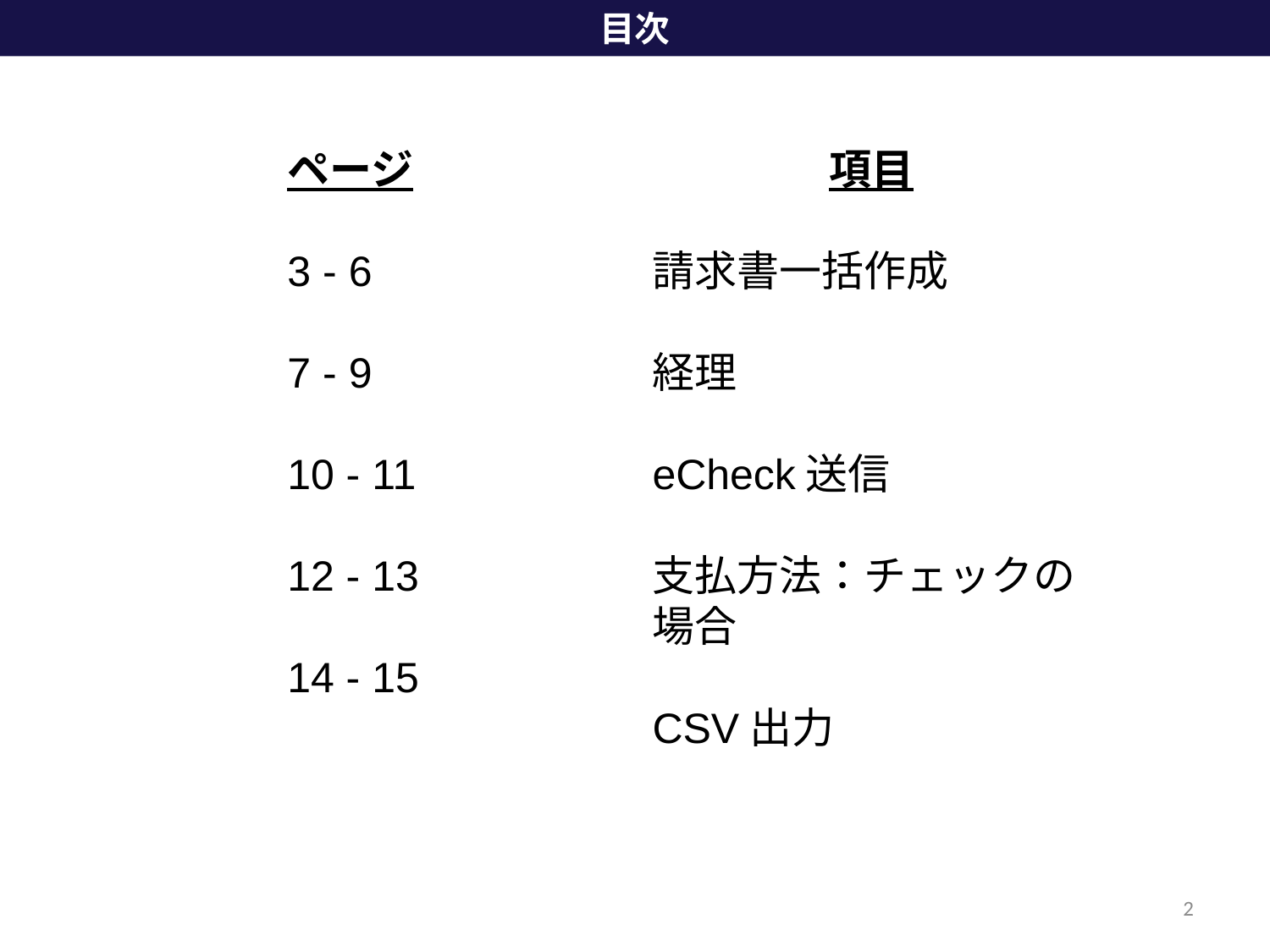

目次
ページ

3 - 6

7 - 9

10 - 11

12 - 13

14 - 15
　　　　　項目

請求書一括作成

経理

eCheck送信

支払方法：チェックの場合

CSV出力
2